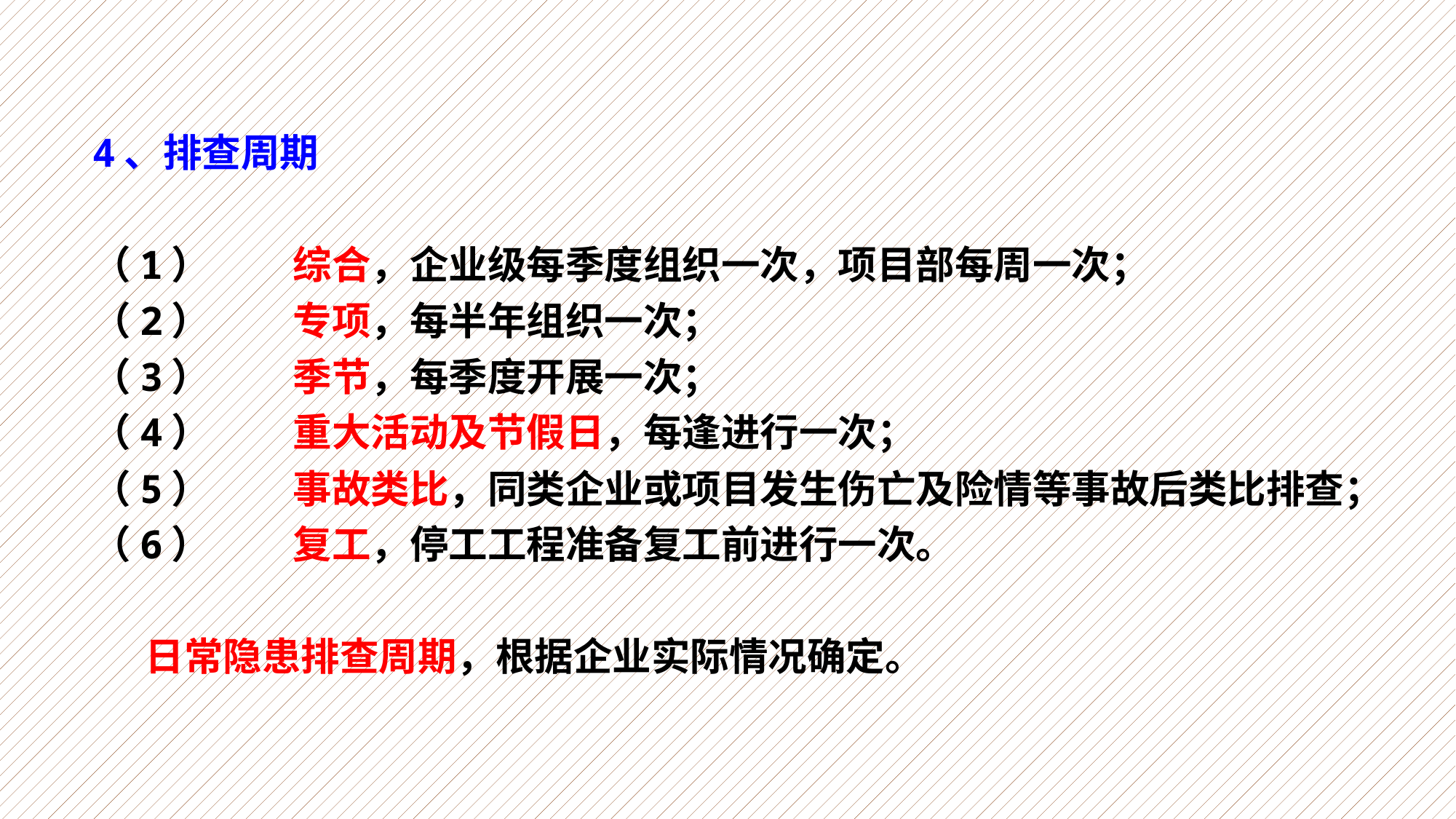

4、排查周期

（1）	综合，企业级每季度组织一次，项目部每周一次；
（2）	专项，每半年组织一次；
（3）	季节，每季度开展一次；
（4）	重大活动及节假日，每逢进行一次；
（5）	事故类比，同类企业或项目发生伤亡及险情等事故后类比排查；
（6）	复工，停工工程准备复工前进行一次。

     日常隐患排查周期，根据企业实际情况确定。